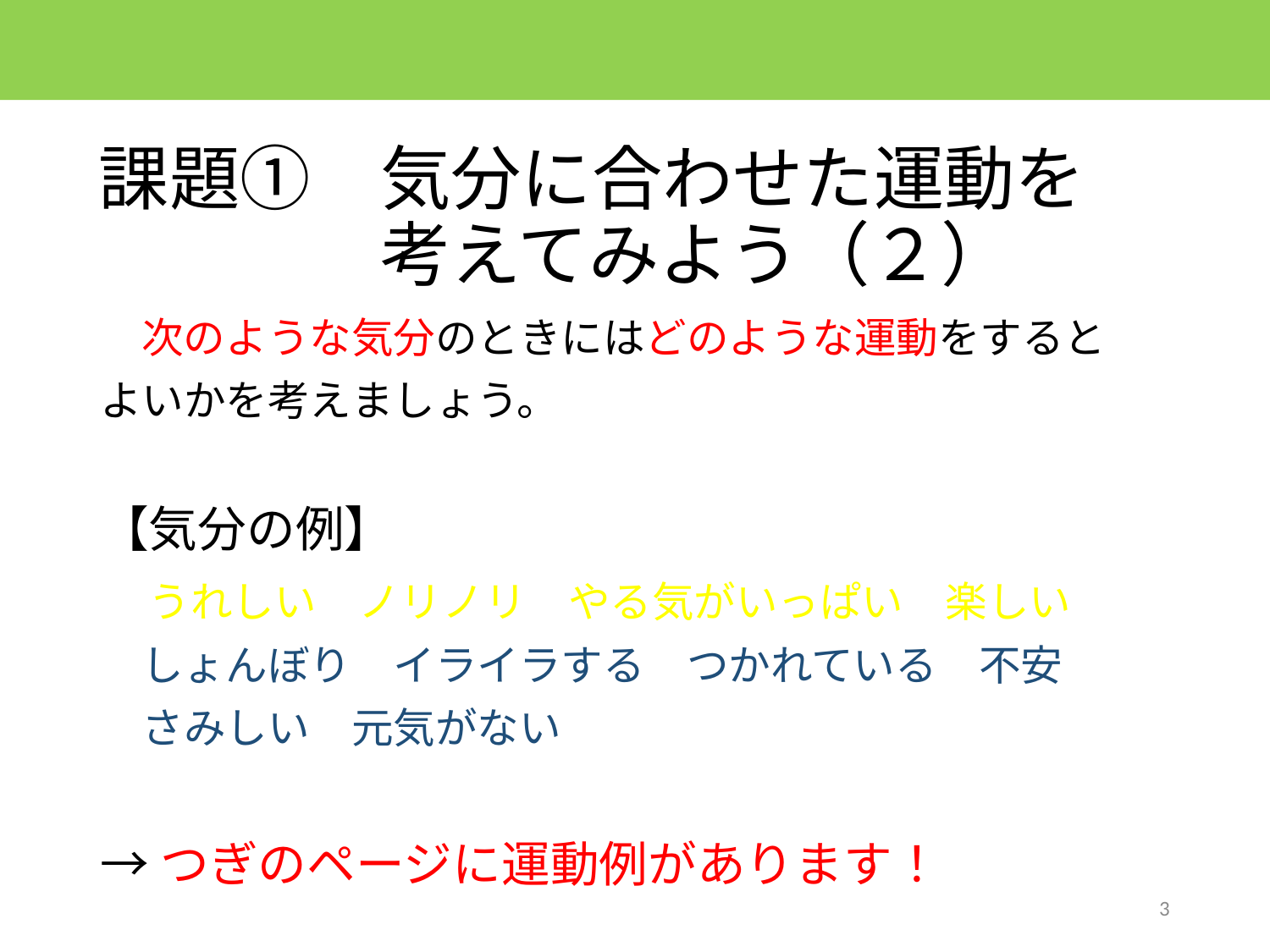

# 課題①　気分に合わせた運動を 　　　　考えてみよう（２）

　次のような気分のときにはどのような運動をすると
よいかを考えましょう。

【気分の例】
　うれしい　ノリノリ　やる気がいっぱい　楽しい
　しょんぼり　イライラする　つかれている　不安
　さみしい　元気がない

→つぎのページに運動例があります！
3